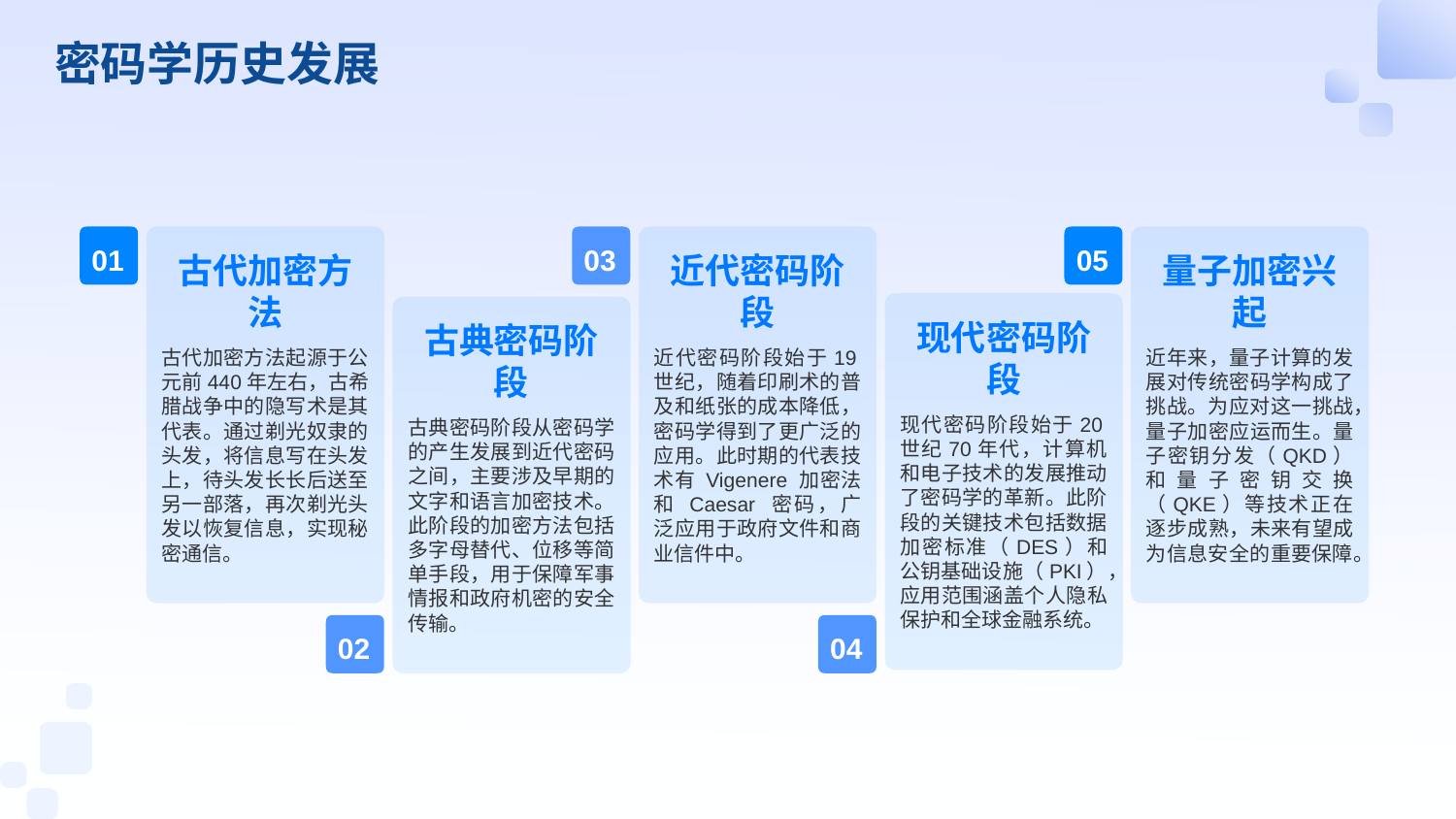

密码学历史发展
01

03

05

古代加密方法
近代密码阶段
量子加密兴起

现代密码阶段
古典密码阶段
古代加密方法起源于公元前440年左右，古希腊战争中的隐写术是其代表。通过剃光奴隶的头发，将信息写在头发上，待头发长长后送至另一部落，再次剃光头发以恢复信息，实现秘密通信。
近代密码阶段始于19世纪，随着印刷术的普及和纸张的成本降低，密码学得到了更广泛的应用。此时期的代表技术有 Vigenere 加密法和 Caesar 密码，广泛应用于政府文件和商业信件中。
近年来，量子计算的发展对传统密码学构成了挑战。为应对这一挑战，量子加密应运而生。量子密钥分发（QKD）和量子密钥交换（QKE）等技术正在逐步成熟，未来有望成为信息安全的重要保障。
现代密码阶段始于20世纪70年代，计算机和电子技术的发展推动了密码学的革新。此阶段的关键技术包括数据加密标准（DES）和公钥基础设施（PKI），应用范围涵盖个人隐私保护和全球金融系统。
古典密码阶段从密码学的产生发展到近代密码之间，主要涉及早期的文字和语言加密技术。此阶段的加密方法包括多字母替代、位移等简单手段，用于保障军事情报和政府机密的安全传输。
02

04